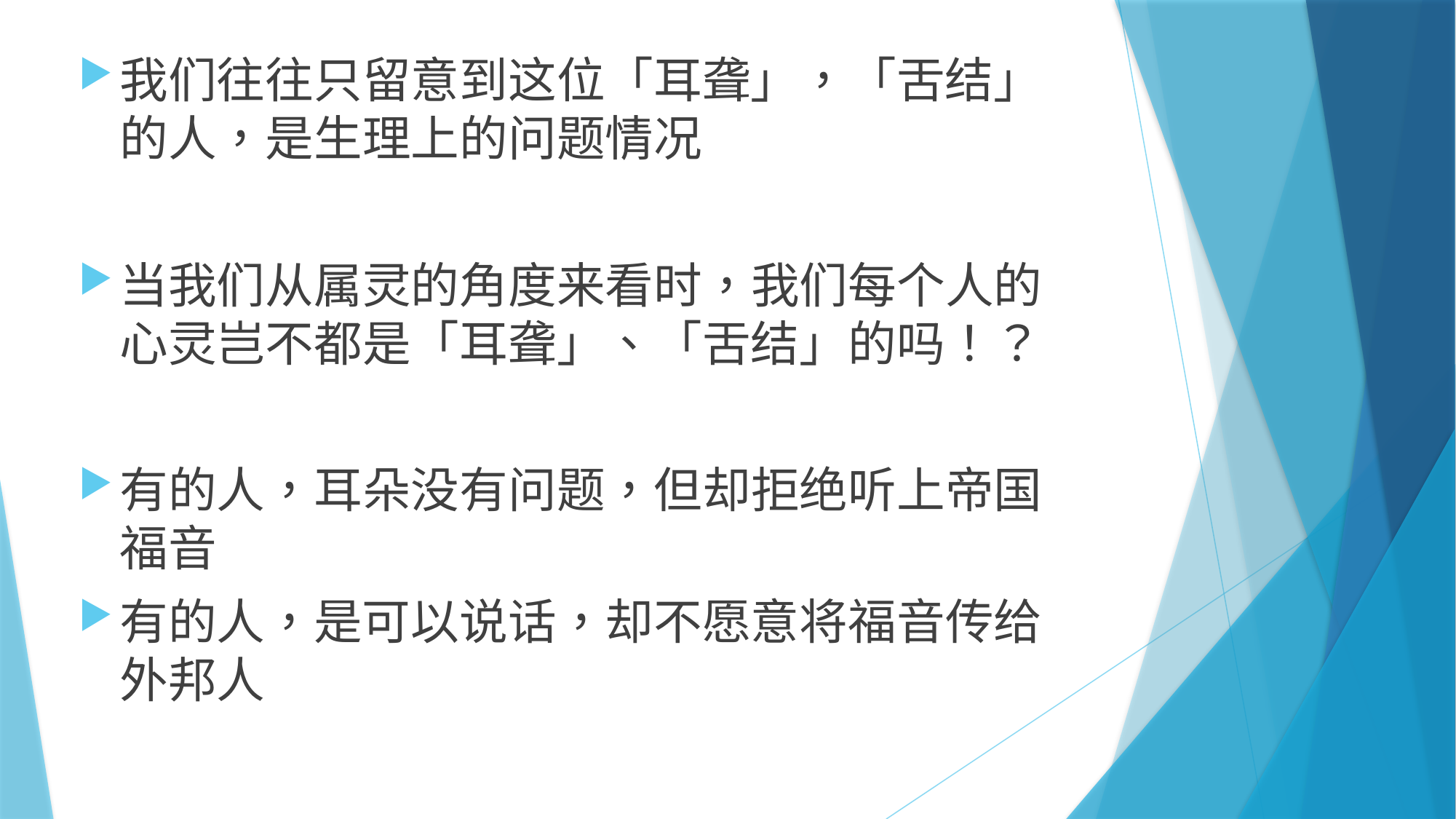

我们往往只留意到这位「耳聋」，「舌结」的人，是生理上的问题情况

当我们从属灵的角度来看时，我们每个人的心灵岂不都是「耳聋」、「舌结」的吗！？

有的人，耳朵没有问题，但却拒绝听上帝国福音
有的人，是可以说话，却不愿意将福音传给外邦人